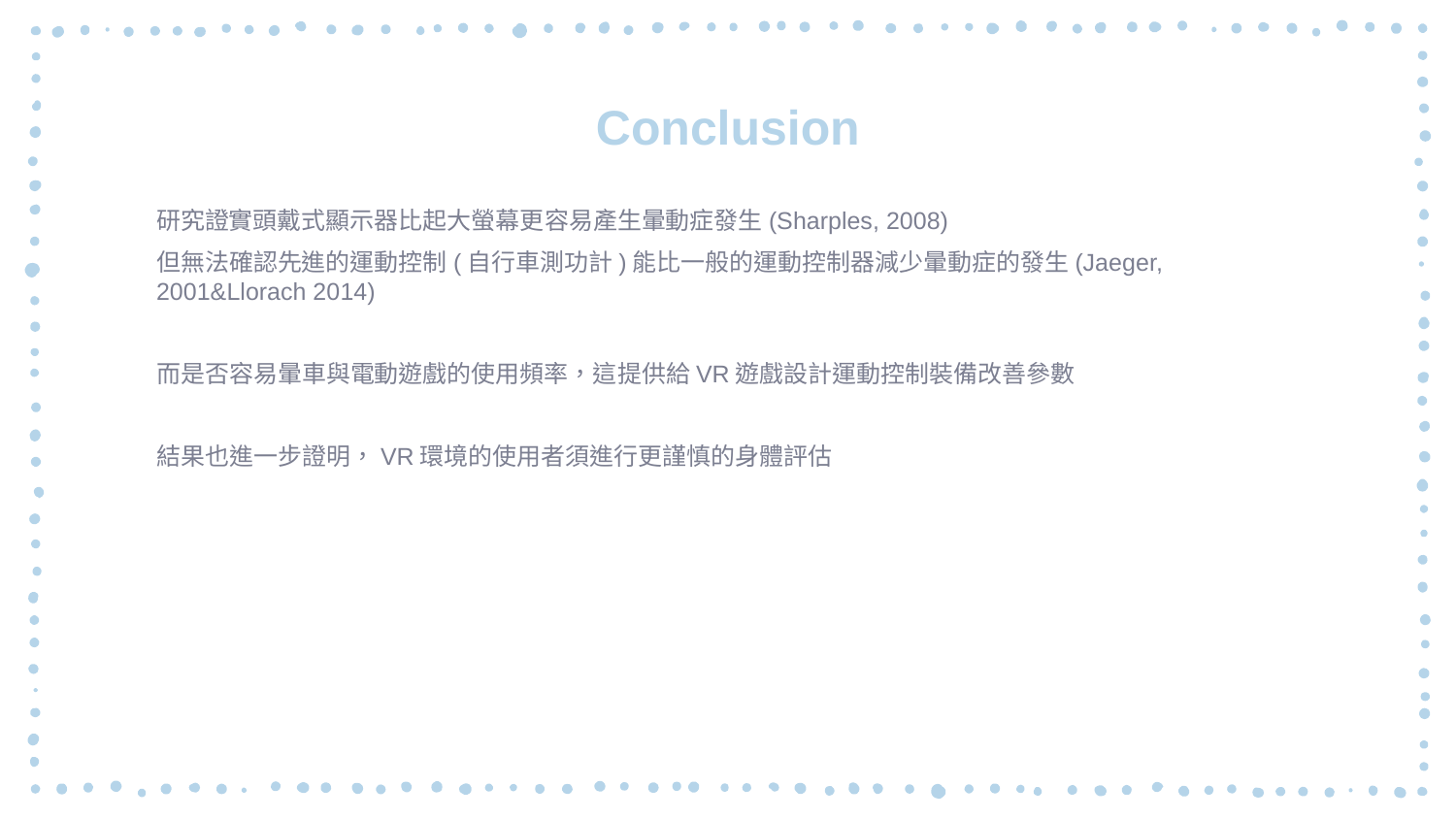

# Conclusion
研究證實頭戴式顯示器比起大螢幕更容易產生暈動症發生(Sharples, 2008)
但無法確認先進的運動控制(自行車測功計)能比一般的運動控制器減少暈動症的發生(Jaeger, 2001&Llorach 2014)

而是否容易暈車與電動遊戲的使用頻率，這提供給VR遊戲設計運動控制裝備改善參數

結果也進一步證明，VR環境的使用者須進行更謹慎的身體評估